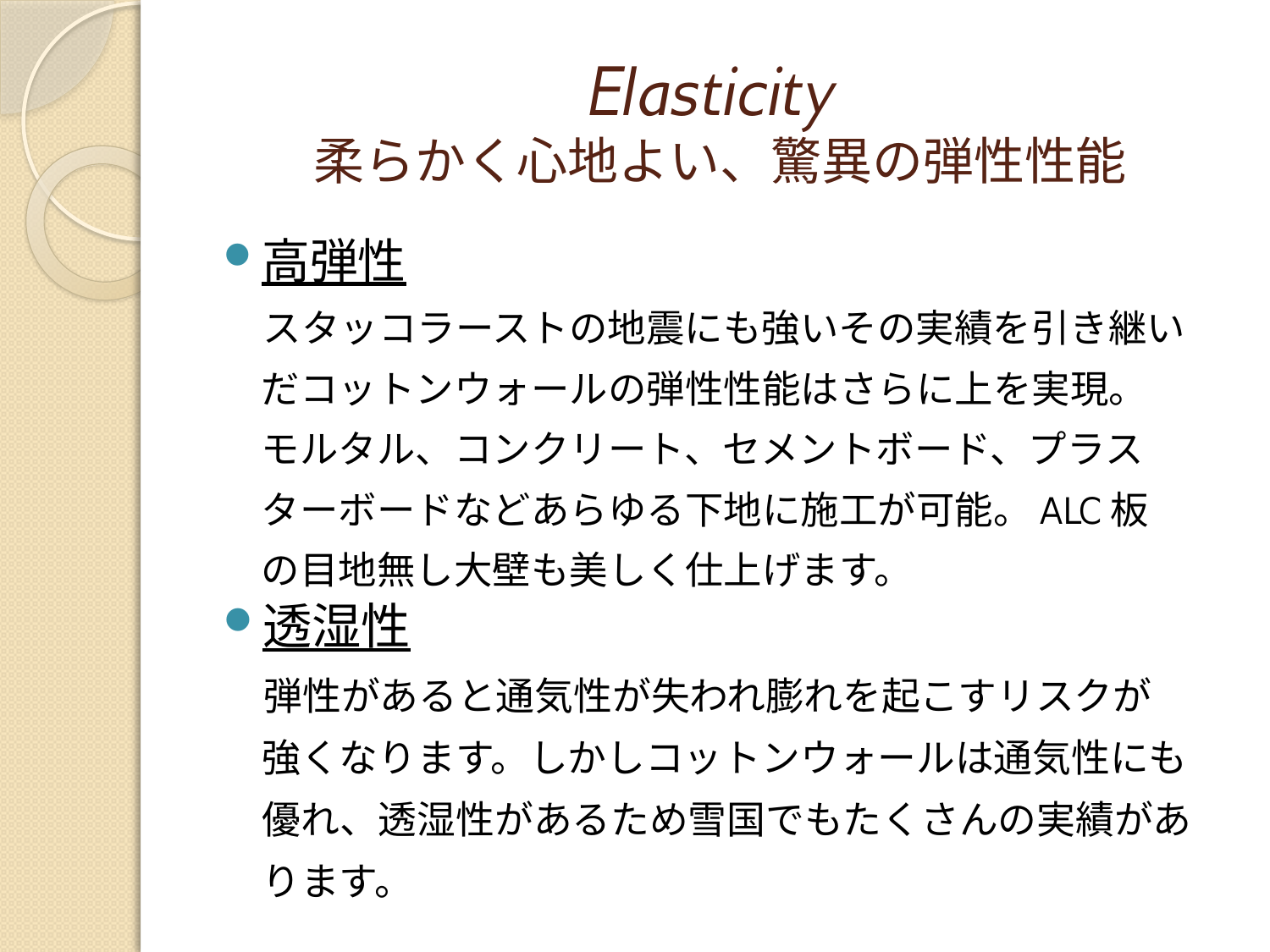

# Elasticity 柔らかく心地よい、驚異の弾性性能

高弾性
　スタッコラーストの地震にも強いその実績を引き継い
　だコットンウォールの弾性性能はさらに上を実現。
　モルタル、コンクリート、セメントボード、プラス
　ターボードなどあらゆる下地に施工が可能。ALC板
　の目地無し大壁も美しく仕上げます。

透湿性
　弾性があると通気性が失われ膨れを起こすリスクが
　強くなります。しかしコットンウォールは通気性にも
　優れ、透湿性があるため雪国でもたくさんの実績があ
　ります。